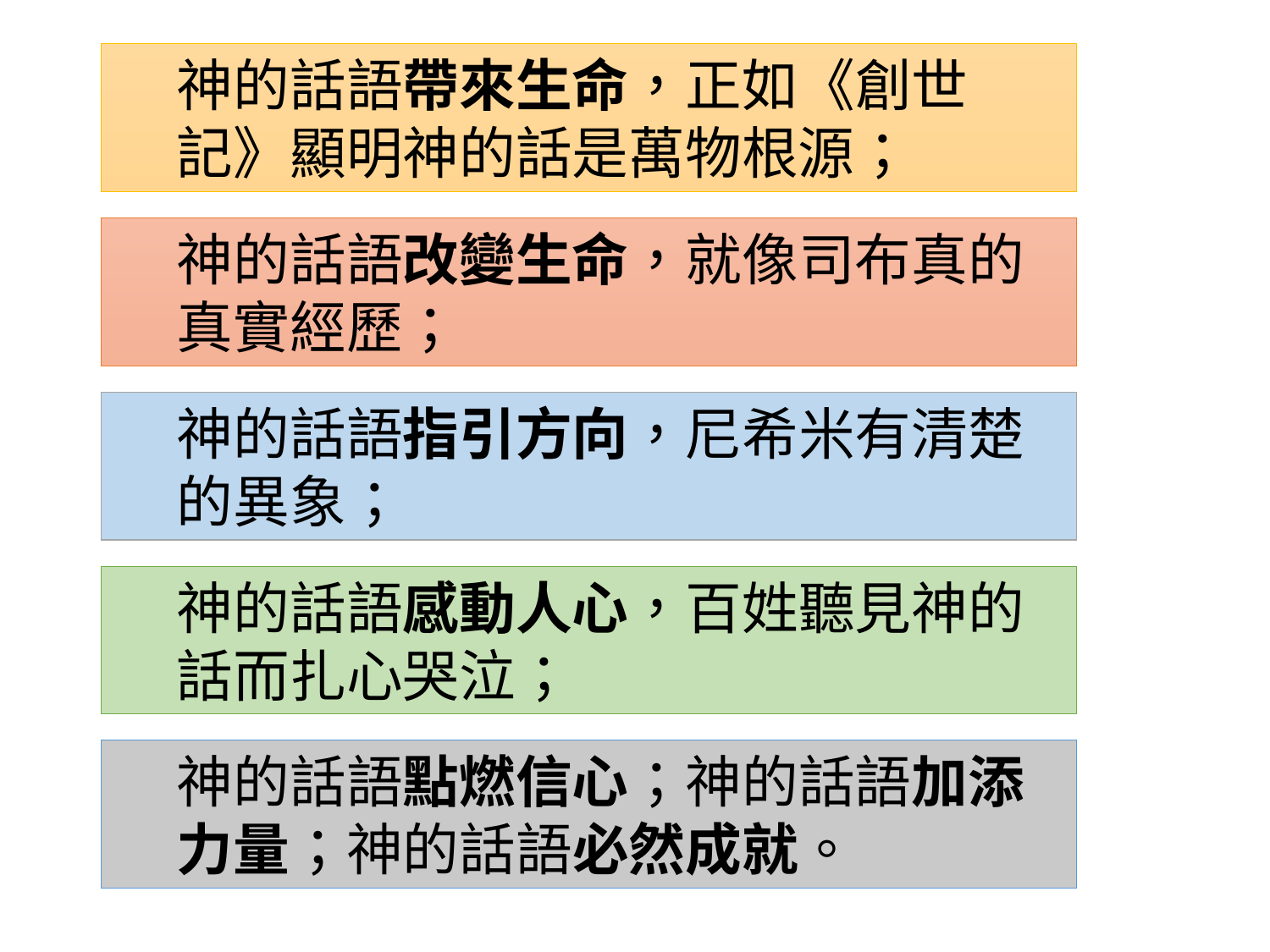

神的話語帶來生命，正如《創世記》顯明神的話是萬物根源；
神的話語改變生命，就像司布真的真實經歷；
神的話語指引方向，尼希米有清楚的異象；
神的話語感動人心，百姓聽見神的話而扎心哭泣；
神的話語點燃信心；神的話語加添力量；神的話語必然成就。